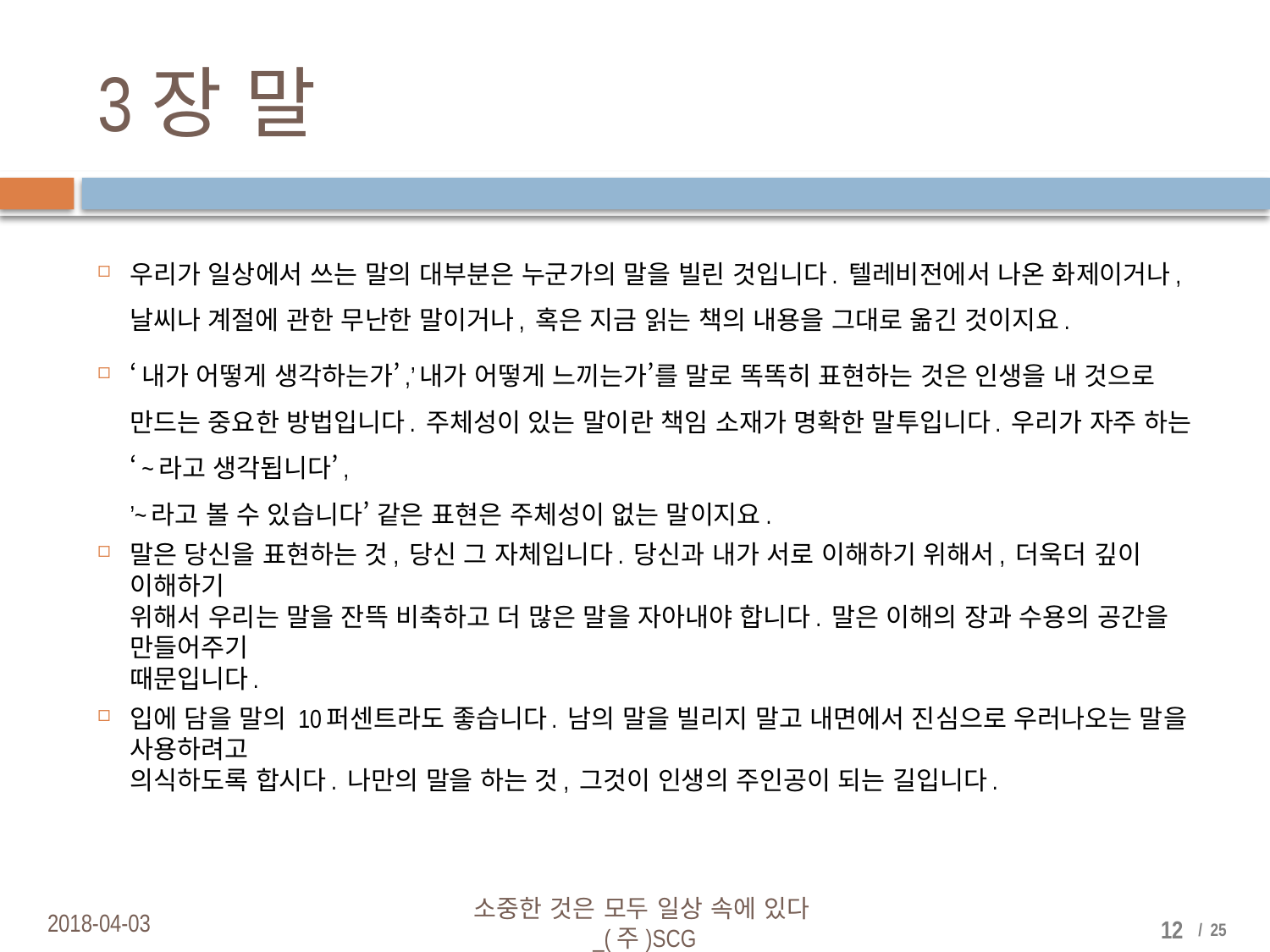

# 3장 말
우리가 일상에서 쓰는 말의 대부분은 누군가의 말을 빌린 것입니다. 텔레비전에서 나온 화제이거나,
날씨나 계절에 관한 무난한 말이거나, 혹은 지금 읽는 책의 내용을 그대로 옮긴 것이지요.
‘내가 어떻게 생각하는가’,’내가 어떻게 느끼는가’를 말로 똑똑히 표현하는 것은 인생을 내 것으로 만드는 중요한 방법입니다. 주체성이 있는 말이란 책임 소재가 명확한 말투입니다. 우리가 자주 하는 ‘~라고 생각됩니다’,
’~라고 볼 수 있습니다’ 같은 표현은 주체성이 없는 말이지요.
말은 당신을 표현하는 것, 당신 그 자체입니다. 당신과 내가 서로 이해하기 위해서, 더욱더 깊이 이해하기
위해서 우리는 말을 잔뜩 비축하고 더 많은 말을 자아내야 합니다. 말은 이해의 장과 수용의 공간을 만들어주기
때문입니다.
입에 담을 말의 10퍼센트라도 좋습니다. 남의 말을 빌리지 말고 내면에서 진심으로 우러나오는 말을 사용하려고
의식하도록 합시다. 나만의 말을 하는 것, 그것이 인생의 주인공이 되는 길입니다.
2018-04-03
소중한 것은 모두 일상 속에 있다_(주)SCG
12